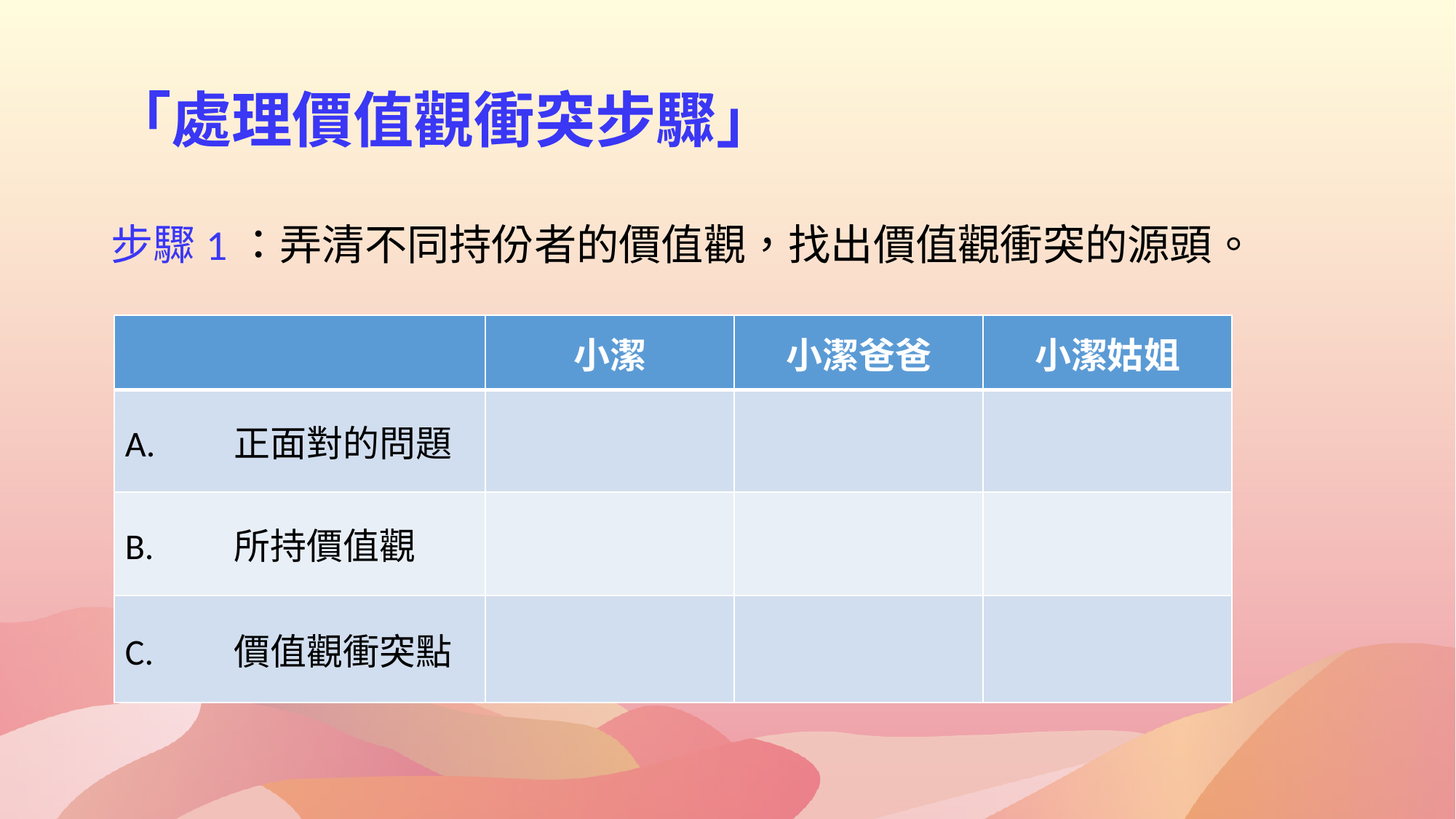

# 「處理價值觀衝突步驟」
步驟1：弄清不同持份者的價值觀，找出價值觀衝突的源頭。
|  | 小潔 | 小潔爸爸 | 小潔姑姐 |
| --- | --- | --- | --- |
| A. 正面對的問題 |  |  |  |
| B. 所持價值觀 |  |  |  |
| C. 價值觀衝突點 |  |  |  |